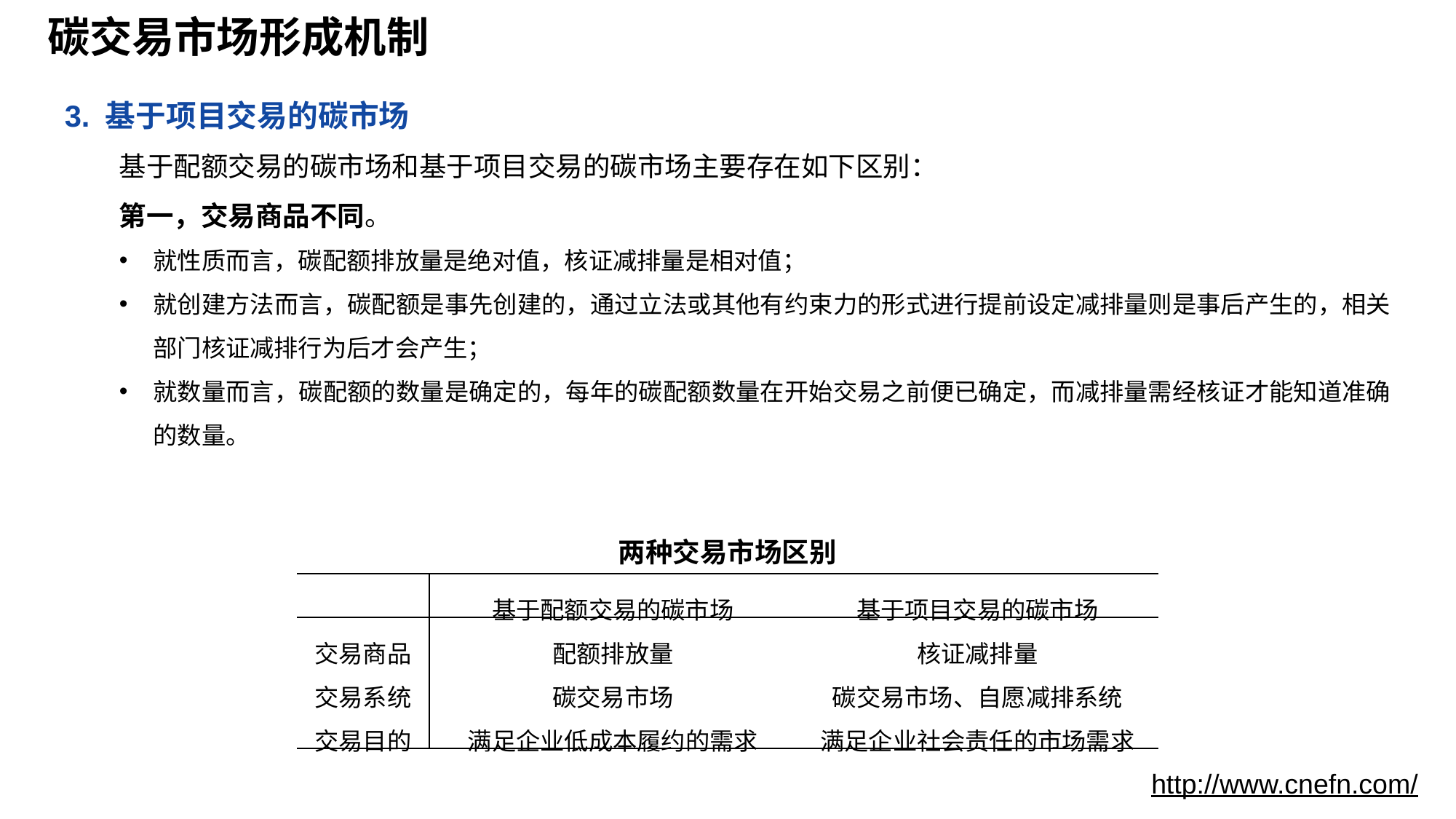

# 碳交易市场形成机制
3. 基于项目交易的碳市场
基于配额交易的碳市场和基于项目交易的碳市场主要存在如下区别：
第一，交易商品不同。
就性质而言，碳配额排放量是绝对值，核证减排量是相对值；
就创建方法而言，碳配额是事先创建的，通过立法或其他有约束力的形式进行提前设定减排量则是事后产生的，相关部门核证减排行为后才会产生；
就数量而言，碳配额的数量是确定的，每年的碳配额数量在开始交易之前便已确定，而减排量需经核证才能知道准确的数量。
两种交易市场区别
|  | 基于配额交易的碳市场 | 基于项目交易的碳市场 |
| --- | --- | --- |
| 交易商品 | 配额排放量 | 核证减排量 |
| 交易系统 | 碳交易市场 | 碳交易市场、自愿减排系统 |
| 交易目的 | 满足企业低成本履约的需求 | 满足企业社会责任的市场需求 |